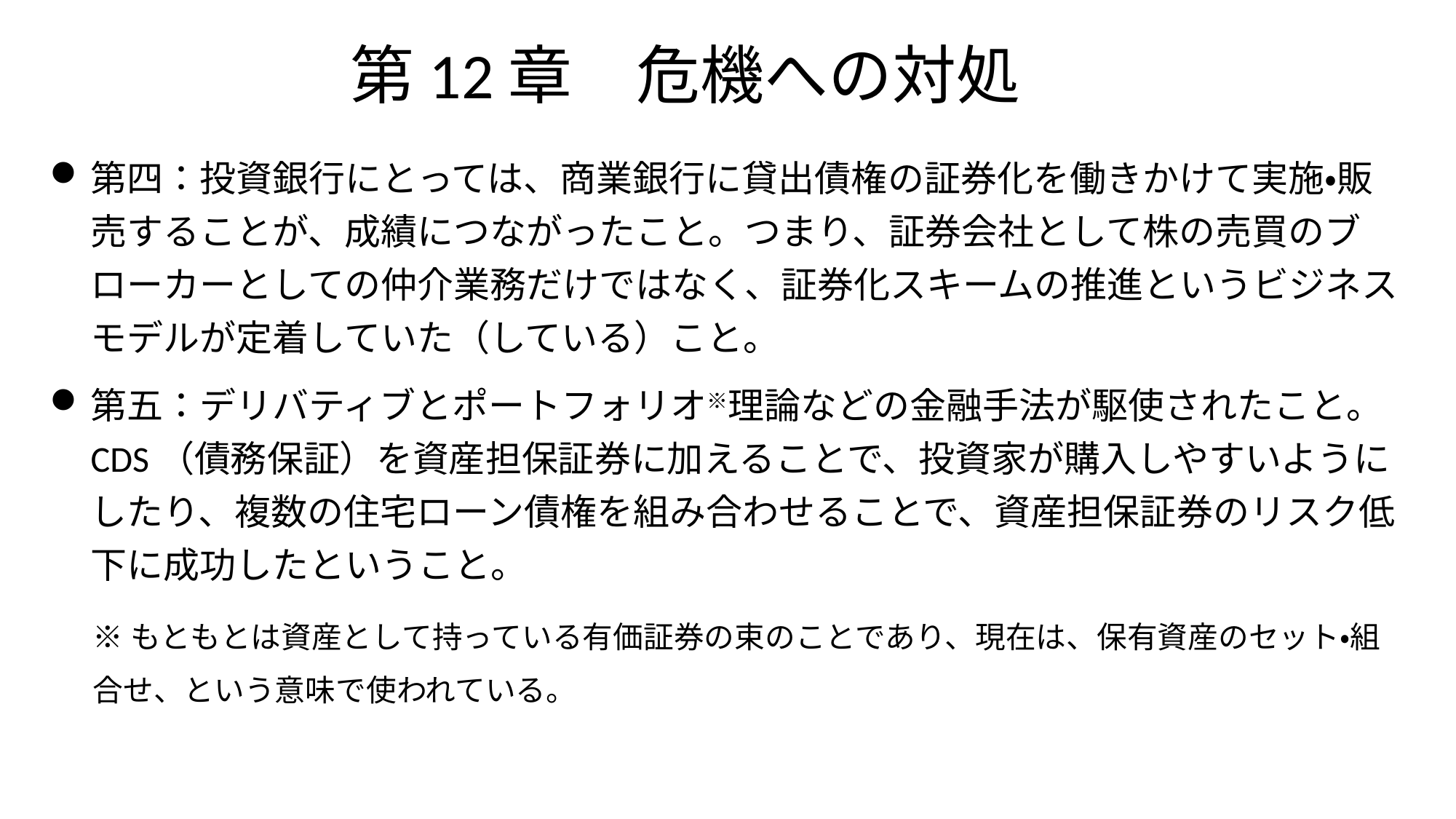

# 第12章　危機への対処
第四：投資銀行にとっては、商業銀行に貸出債権の証券化を働きかけて実施・販売することが、成績につながったこと。つまり、証券会社として株の売買のブローカーとしての仲介業務だけではなく、証券化スキームの推進というビジネスモデルが定着していた（している）こと。
第五：デリバティブとポートフォリオ※理論などの金融手法が駆使されたこと。CDS（債務保証）を資産担保証券に加えることで、投資家が購入しやすいようにしたり、複数の住宅ローン債権を組み合わせることで、資産担保証券のリスク低下に成功したということ。
※もともとは資産として持っている有価証券の束のことであり、現在は、保有資産のセット・組合せ、という意味で使われている。